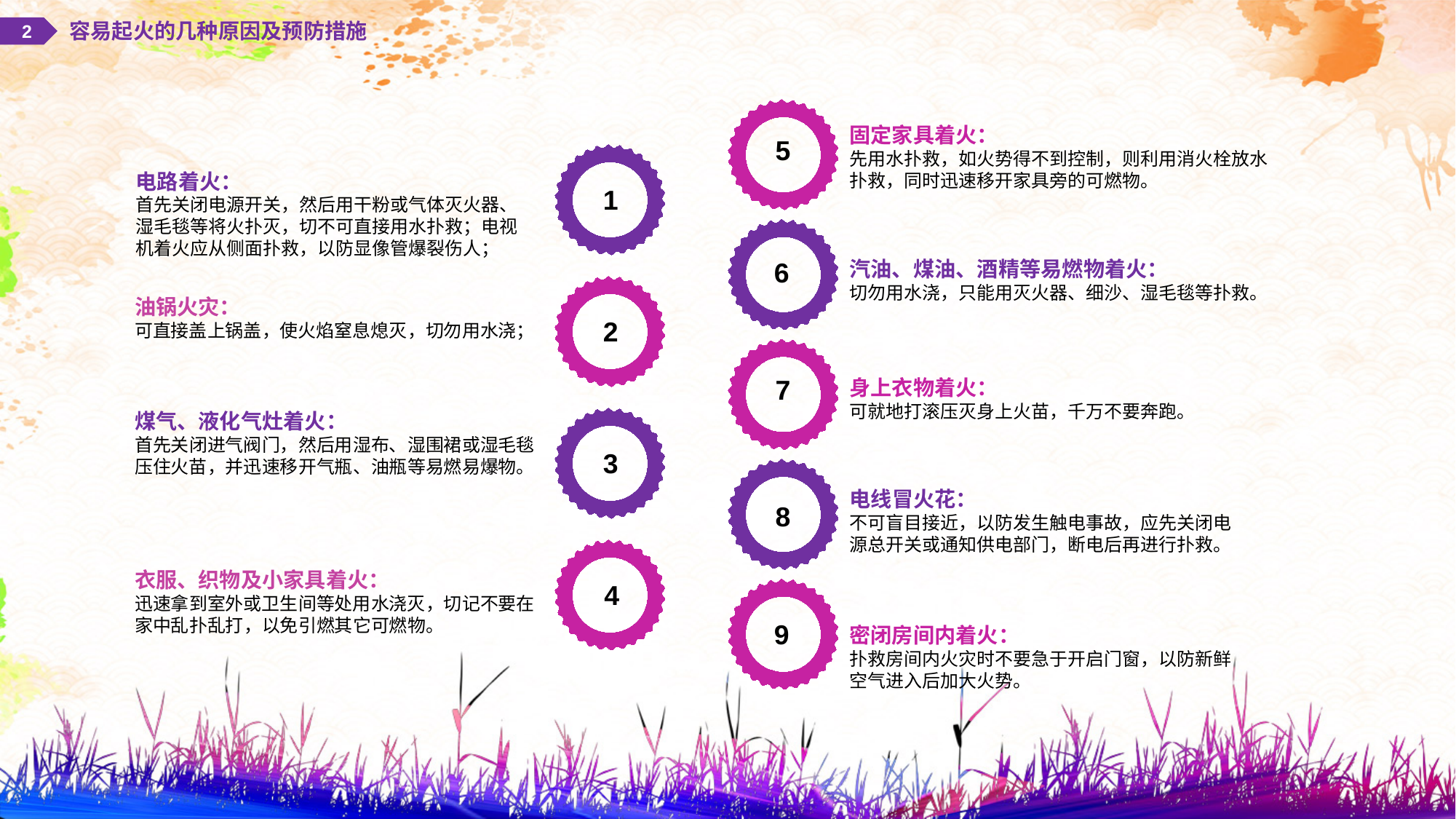

容易起火的几种原因及预防措施
2

固定家具着火：
先用水扑救，如火势得不到控制，则利用消火栓放水扑救，同时迅速移开家具旁的可燃物。
5

电路着火：
首先关闭电源开关，然后用干粉或气体灭火器、湿毛毯等将火扑灭，切不可直接用水扑救；电视机着火应从侧面扑救，以防显像管爆裂伤人；
1

6
汽油、煤油、酒精等易燃物着火：
切勿用水浇，只能用灭火器、细沙、湿毛毯等扑救。

油锅火灾：
可直接盖上锅盖，使火焰窒息熄灭，切勿用水浇；
2

7
身上衣物着火：
可就地打滚压灭身上火苗，千万不要奔跑。
煤气、液化气灶着火：
首先关闭进气阀门，然后用湿布、湿围裙或湿毛毯压住火苗，并迅速移开气瓶、油瓶等易燃易爆物。

3

电线冒火花：
不可盲目接近，以防发生触电事故，应先关闭电源总开关或通知供电部门，断电后再进行扑救。
8

衣服、织物及小家具着火：
迅速拿到室外或卫生间等处用水浇灭，切记不要在家中乱扑乱打，以免引燃其它可燃物。
4

9
密闭房间内着火：
扑救房间内火灾时不要急于开启门窗，以防新鲜空气进入后加大火势。